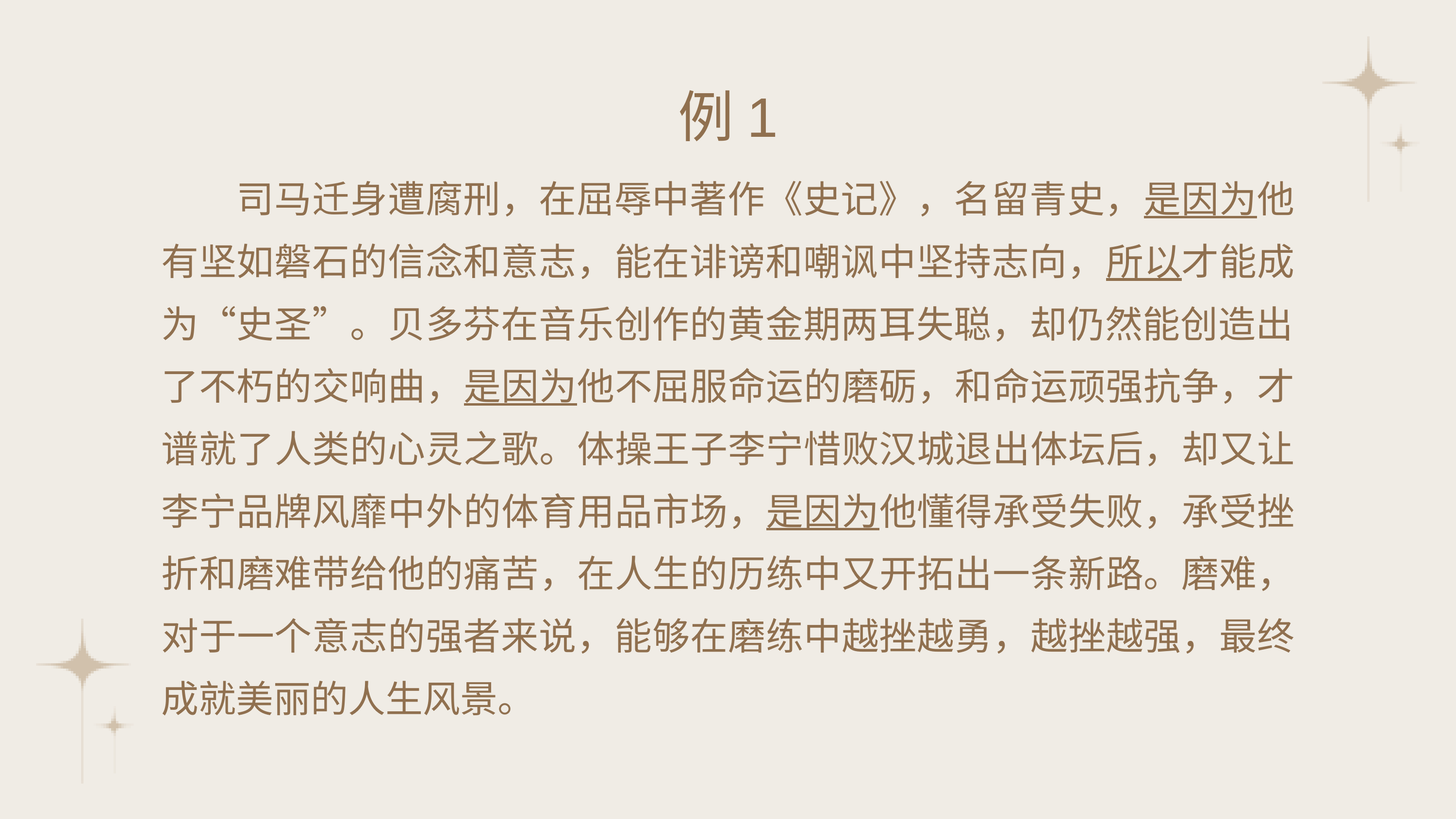

例1
　　司马迁身遭腐刑，在屈辱中著作《史记》，名留青史，是因为他有坚如磐石的信念和意志，能在诽谤和嘲讽中坚持志向，所以才能成为“史圣”。贝多芬在音乐创作的黄金期两耳失聪，却仍然能创造出了不朽的交响曲，是因为他不屈服命运的磨砺，和命运顽强抗争，才谱就了人类的心灵之歌。体操王子李宁惜败汉城退出体坛后，却又让李宁品牌风靡中外的体育用品市场，是因为他懂得承受失败，承受挫折和磨难带给他的痛苦，在人生的历练中又开拓出一条新路。磨难，对于一个意志的强者来说，能够在磨练中越挫越勇，越挫越强，最终成就美丽的人生风景。